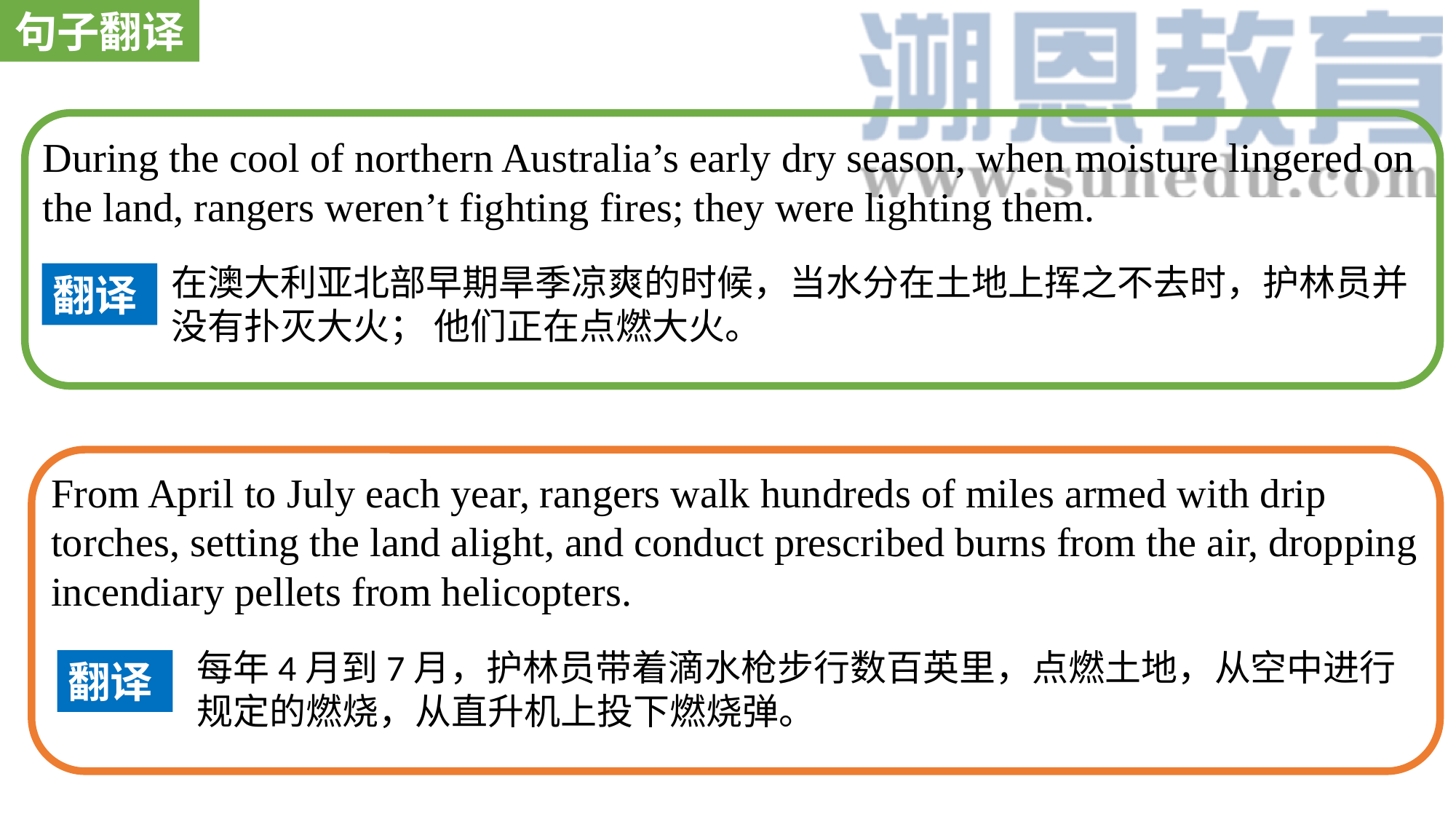

句子翻译

During the cool of northern Australia’s early dry season, when moisture lingered on the land, rangers weren’t fighting fires; they were lighting them.
在澳大利亚北部早期旱季凉爽的时候，当水分在土地上挥之不去时，护林员并没有扑灭大火； 他们正在点燃大火。
翻译

From April to July each year, rangers walk hundreds of miles armed with drip torches, setting the land alight, and conduct prescribed burns from the air, dropping incendiary pellets from helicopters.
每年4月到7月，护林员带着滴水枪步行数百英里，点燃土地，从空中进行规定的燃烧，从直升机上投下燃烧弹。
翻译